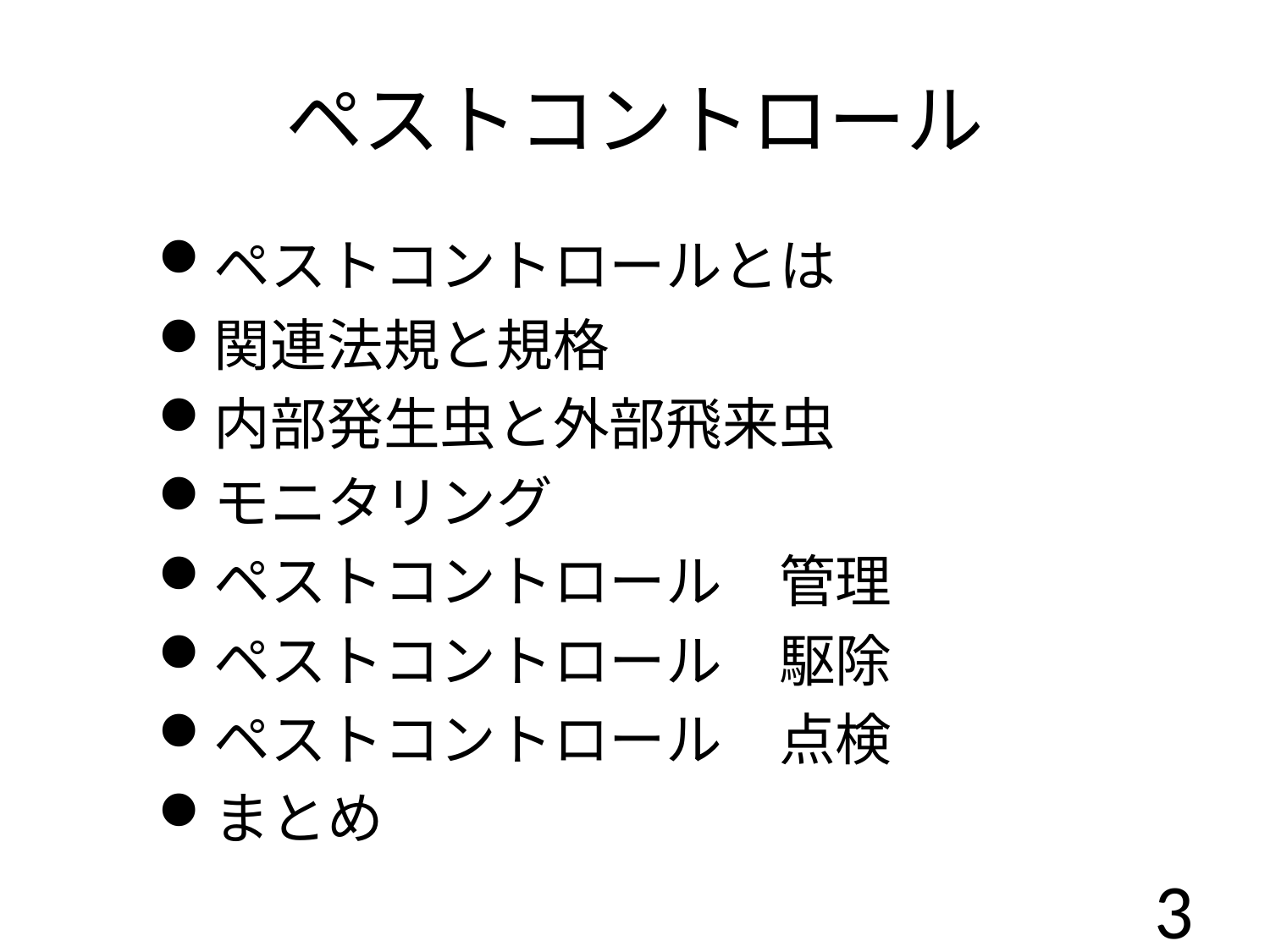

# ペストコントロール
ペストコントロールとは
関連法規と規格
内部発生虫と外部飛来虫
モニタリング
ペストコントロール　管理
ペストコントロール　駆除
ペストコントロール　点検
まとめ
3